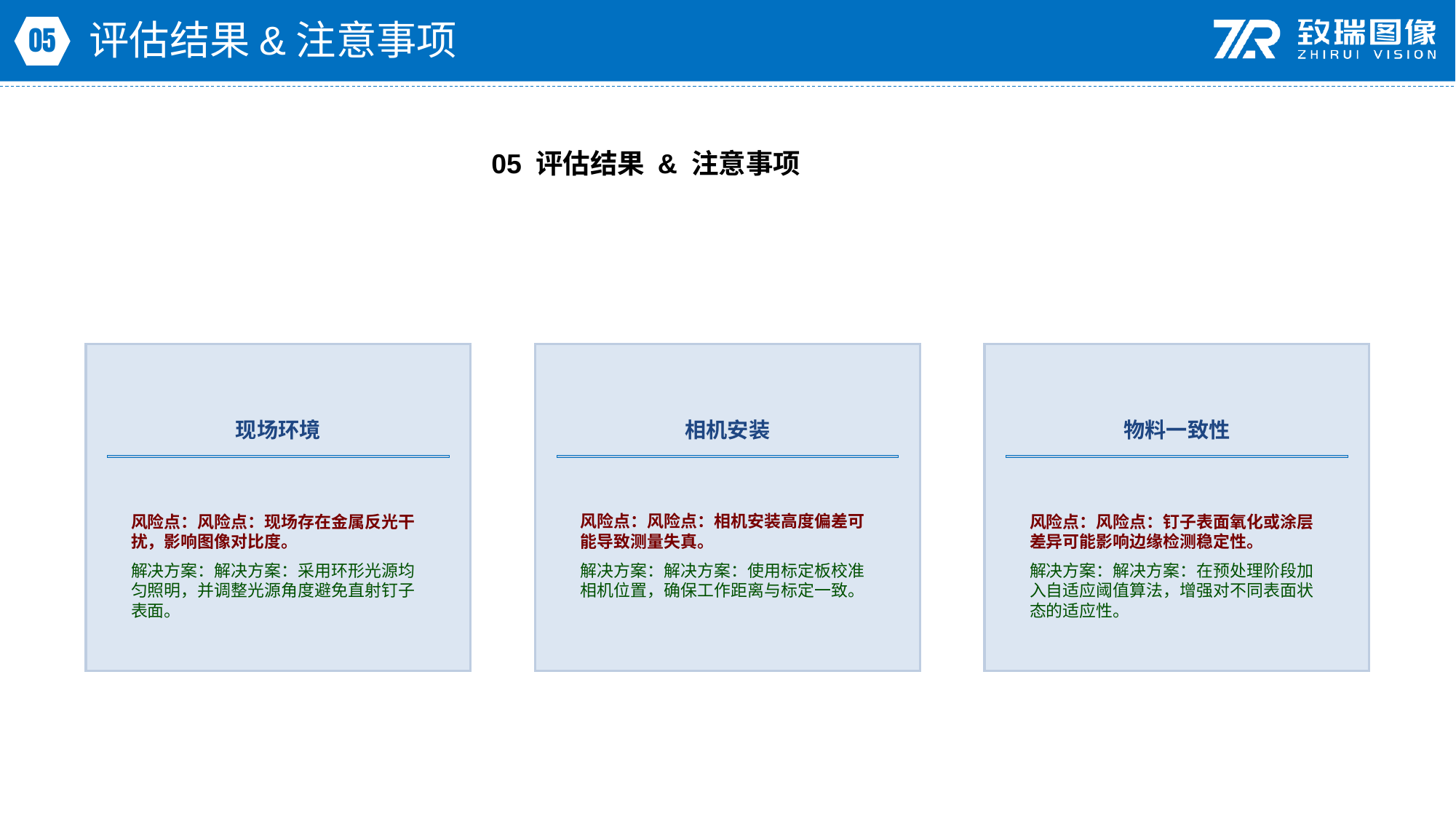

评估结果&注意事项
05

05 评估结果 & 注意事项

现场环境

相机安装

物料一致性

风险点：风险点：现场存在金属反光干扰，影响图像对比度。
解决方案：解决方案：采用环形光源均匀照明，并调整光源角度避免直射钉子表面。

风险点：风险点：相机安装高度偏差可能导致测量失真。
解决方案：解决方案：使用标定板校准相机位置，确保工作距离与标定一致。

风险点：风险点：钉子表面氧化或涂层差异可能影响边缘检测稳定性。
解决方案：解决方案：在预处理阶段加入自适应阈值算法，增强对不同表面状态的适应性。